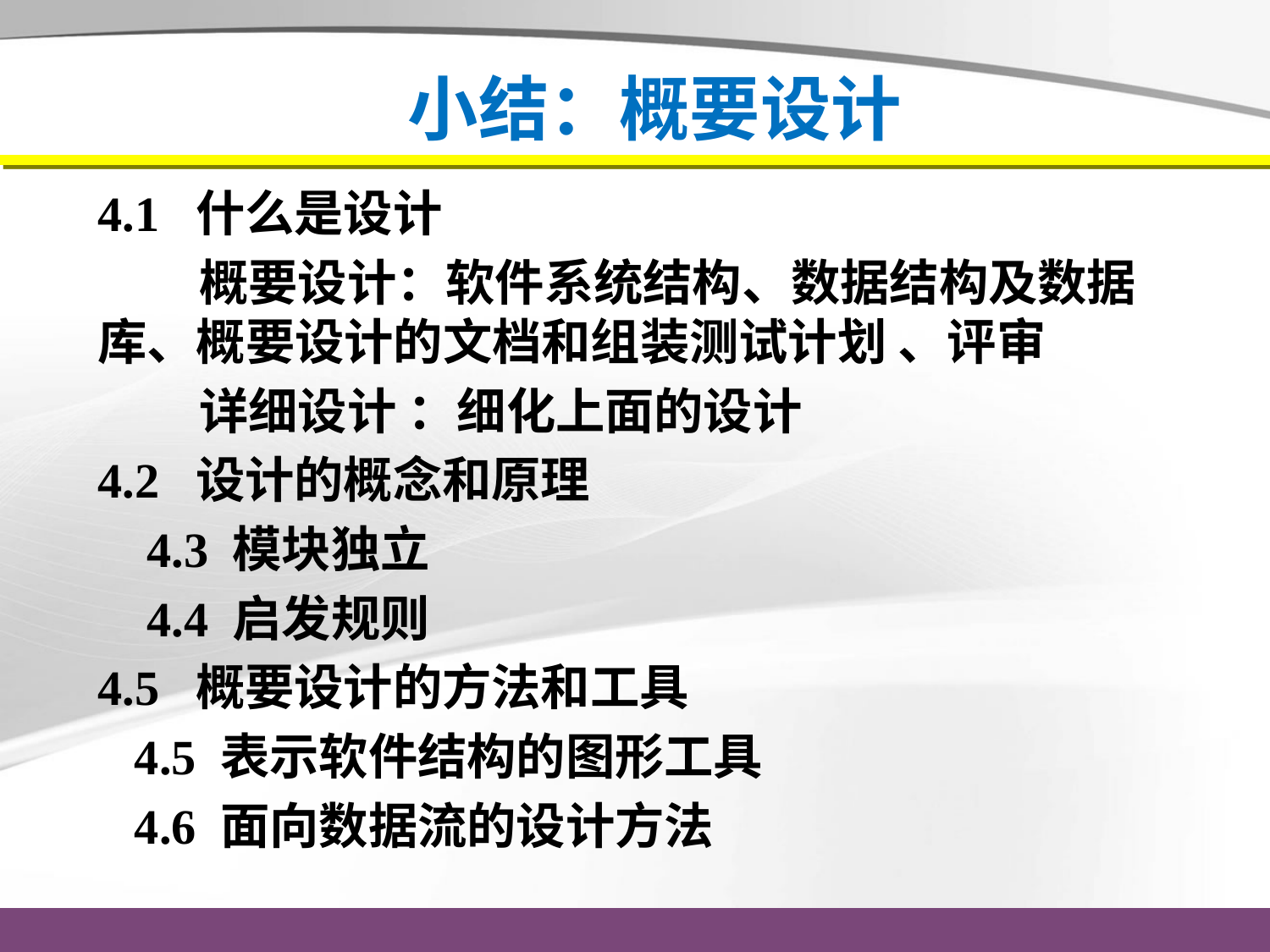

# 小结：概要设计
4.1  什么是设计
        概要设计：软件系统结构、数据结构及数据库、概要设计的文档和组装测试计划 、评审
        详细设计 ：细化上面的设计
4.2  设计的概念和原理
    4.3 模块独立
    4.4 启发规则
4.5  概要设计的方法和工具
   4.5 表示软件结构的图形工具
   4.6 面向数据流的设计方法